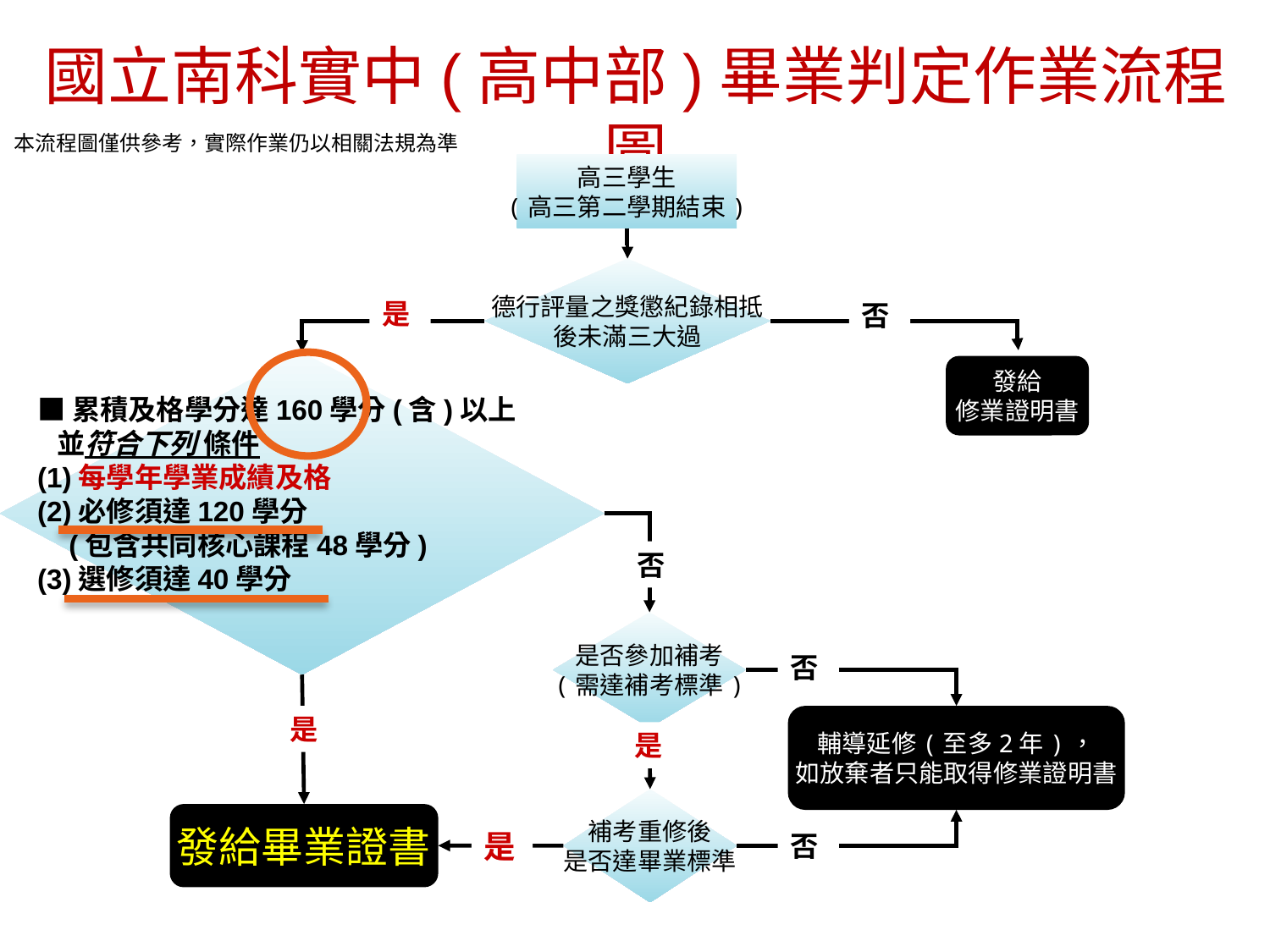

國立南科實中(高中部)畢業判定作業流程圖
本流程圖僅供參考，實際作業仍以相關法規為準
高三學生
(高三第二學期結束)
德行評量之獎懲紀錄相抵
後未滿三大過
是
否

發給
修業證明書
■累積及格學分達160學分(含)以上
  並符合下列 條件
(1)每學年學業成績及格
(2)必修須達120學分
    (包含共同核心課程48學分)
(3)選修須達40學分
否
是否參加補考
(需達補考標準)
否
是
輔導延修(至多2年)，
如放棄者只能取得修業證明書
是
補考重修後
是否達畢業標準
發給畢業證書
是
否